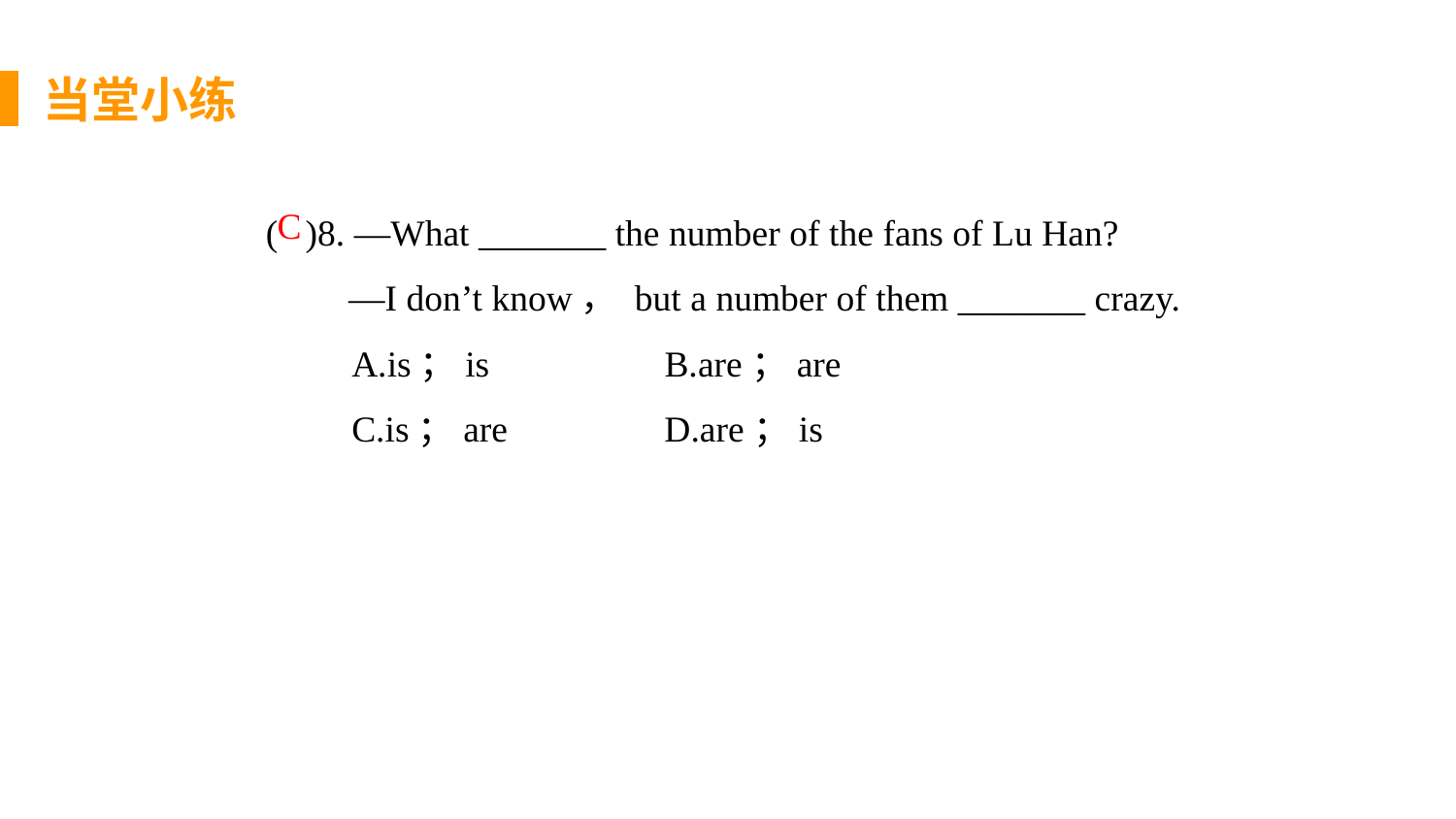

当堂小练

(   )8. —What _______ the number of the fans of Lu Han?
         —I don’t know， but a number of them _______ crazy.
A.is；is                   B.are；are
C.is；are                 D.are；is
C